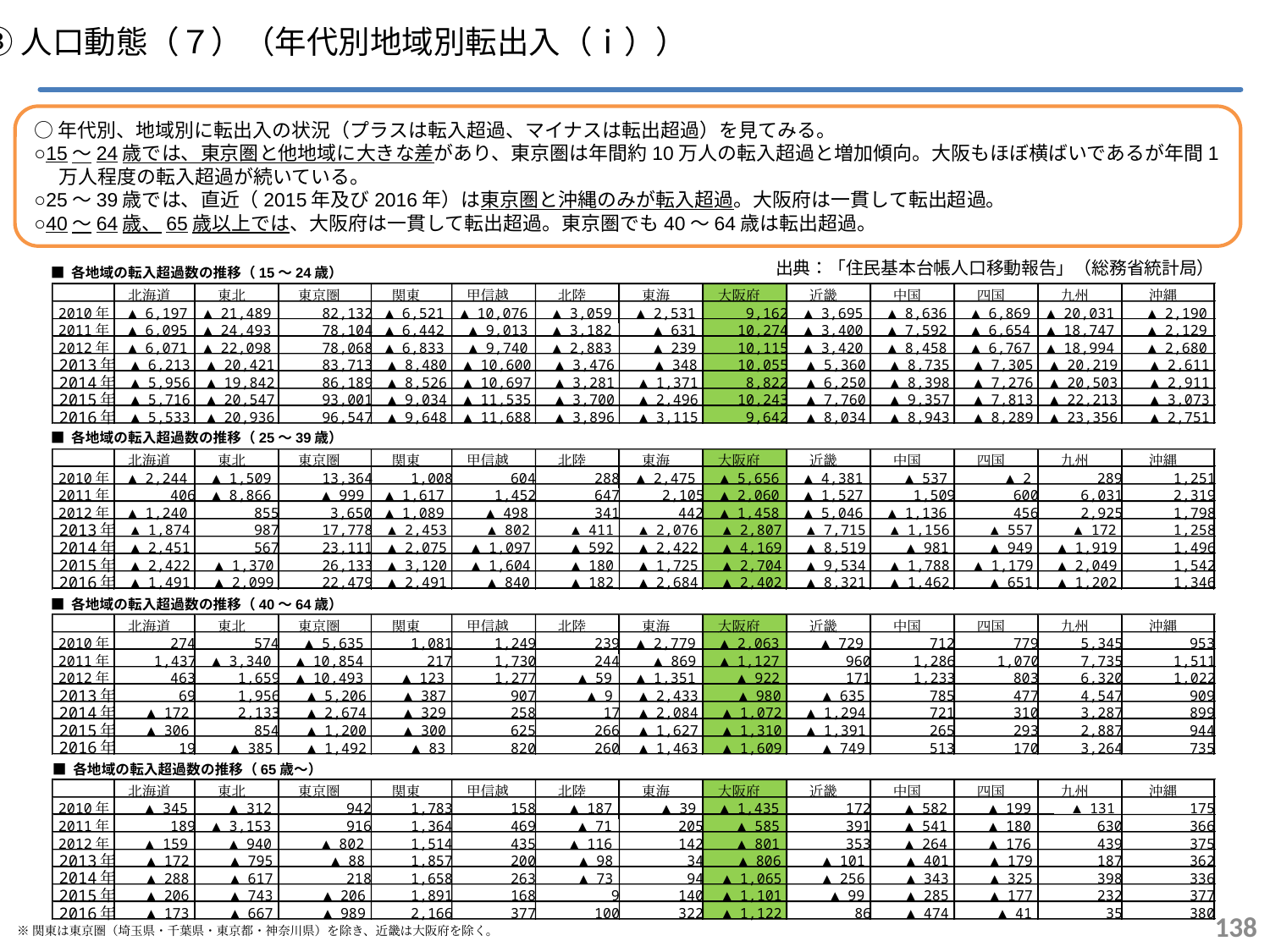

③人口動態（７）（年代別地域別転出入（ⅰ））
○年代別、地域別に転出入の状況（プラスは転入超過、マイナスは転出超過）を見てみる。
○15～24歳では、東京圏と他地域に大きな差があり、東京圏は年間約10万人の転入超過と増加傾向。大阪もほぼ横ばいであるが年間1万人程度の転入超過が続いている。
○25～39歳では、直近（2015年及び2016年）は東京圏と沖縄のみが転入超過。大阪府は一貫して転出超過。
○40～64歳、65歳以上では、大阪府は一貫して転出超過。東京圏でも40～64歳は転出超過。
出典：「住民基本台帳人口移動報告」（総務省統計局）
■ 各地域の転入超過数の推移（15～24歳）

北海道
東北
東京圏
関東
甲信越
北陸
東海
大阪府
近畿
中国
四国
九州
沖縄
2010年
▲ 6,197
▲ 21,489
82,132
▲ 6,521
▲ 10,076
▲ 3,059
▲ 2,531
9,162
▲ 3,695
▲ 8,636
▲ 6,869
▲ 20,031
▲ 2,190
2011年
▲ 6,095
▲ 24,493
78,104
▲ 6,442
▲ 9,013
▲ 3,182
▲ 631
10,274
▲ 3,400
▲ 7,592
▲ 6,654
▲ 18,747
▲ 2,129
2012年
▲ 6,071
▲ 22,098
78,068
▲ 6,833
▲ 9,740
▲ 2,883
▲ 239
10,115
▲ 3,420
▲ 8,458
▲ 6,767
▲ 18,994
▲ 2,680
2013年
▲ 6,213
▲ 20,421
83,713
▲ 8,480
▲ 10,600
▲ 3,476
▲ 348
10,055
▲ 5,360
▲ 8,735
▲ 7,305
▲ 20,219
▲ 2,611
2014年
▲ 5,956
▲ 19,842
86,189
▲ 8,526
▲ 10,697
▲ 3,281
▲ 1,371
8,822
▲ 6,250
▲ 8,398
▲ 7,276
▲ 20,503
▲ 2,911
2015年
▲ 5,716
▲ 20,547
93,001
▲ 9,034
▲ 11,535
▲ 3,700
▲ 2,496
10,243
▲ 7,760
▲ 9,357
▲ 7,813
▲ 22,213
▲ 3,073
2016年
▲ 5,533
▲ 20,936
96,547
▲ 9,648
▲ 11,688
▲ 3,896
▲ 3,115
9,642
▲ 8,034
▲ 8,943
▲ 8,289
▲ 23,356
▲ 2,751
■ 各地域の転入超過数の推移（25～39歳）

北海道
東北
東京圏
関東
甲信越
北陸
東海
大阪府
近畿
中国
四国
九州
沖縄
2010年
▲ 2,244
▲ 1,509
13,364
1,008
604
288
▲ 2,475
▲ 5,656
▲ 4,381
▲ 537
▲ 2
289
1,251
2011年
406
▲ 8,866
▲ 999
▲ 1,617
1,452
647
2,105
▲ 2,060
▲ 1,527
1,509
600
6,031
2,319
2012年
▲ 1,240
855
3,650
▲ 1,089
▲ 498
341
442
▲ 1,458
▲ 5,046
▲ 1,136
456
2,925
1,798
2013年
▲ 1,874
987
17,778
▲ 2,453
▲ 802
▲ 411
▲ 2,076
▲ 2,807
▲ 7,715
▲ 1,156
▲ 557
▲ 172
1,258
2014年
▲ 2,451
567
23,111
▲ 2,075
▲ 1,097
▲ 592
▲ 2,422
▲ 4,169
▲ 8,519
▲ 981
▲ 949
▲ 1,919
1,496

1,857
200
▲ 98
34
▲ 806
▲ 101
▲ 401
▲ 179
187
362
2014年
▲ 288
▲ 617
218
1,658
263
▲ 73
94
▲ 1,065
▲ 256
▲ 343
▲ 325
398
336
2015年
▲ 206
▲ 743
▲ 206
1,891
168
9
140
▲ 1,101
▲ 99
▲ 285
▲ 177
232
377
2016年
▲ 173
▲ 667
▲ 989
2,166
377
100
322
▲ 1,122
86
▲ 474
▲ 41
35
380
※関東は東京圏（埼玉県・千葉県・東京都・神奈川県）を除き、近畿は大阪府を除く。

2015年
▲ 2,422
▲ 1,370
26,133
▲ 3,120
▲ 1,604
▲ 180
▲ 1,725
▲ 2,704
▲ 9,534
▲ 1,788
▲ 1,179
▲ 2,049
1,542
2016年
▲ 1,491
▲ 2,099
22,479
▲ 2,491
▲ 840
▲ 182
▲ 2,684
▲ 2,402
▲ 8,321
▲ 1,462
▲ 651
▲ 1,202
1,346
■ 各地域の転入超過数の推移（40～64歳）
北海道
東北
東京圏
関東
甲信越
北陸
東海
大阪府
近畿
中国
四国
九州
沖縄
2010年
274
574
▲ 5,635
1,081
1,249
239
▲ 2,779
▲ 2,063
▲ 729
712
779
5,345
953
2011年
1,437
▲ 3,340
▲ 10,854
217
1,730
244
▲ 869
▲ 1,127
960
1,286
1,070
7,735
1,511
2012年
463
1,659
▲ 10,493
▲ 123
1,277
▲ 59
▲ 1,351
▲ 922
171
1,233
803
6,320
1,022
2013年
69
1,956
▲ 5,206
▲ 387
907
▲ 9
▲ 2,433
▲ 980
▲ 635
785
477
4,547
909
2014年
▲ 172
2,133
▲ 2,674
▲ 329
258
17
▲ 2,084
▲ 1,072
▲ 1,294
721
310
3,287
899
2015年
▲ 306
854
▲ 1,200
▲ 300
625
266
▲ 1,627
▲ 1,310
▲ 1,391
265
293
2,887
944
2016年
19
▲ 385
▲ 1,492
▲ 83
820
260
▲ 1,463
▲ 1,609
▲ 749
513
170
3,264
735
■ 各地域の転入超過数の推移（65歳～）
北海道
東北
東京圏
関東
甲信越
北陸
東海
大阪府
近畿
中国
四国
九州
沖縄
2010年
▲ 345
▲ 312
942
1,783
158
▲ 187
▲ 39
▲ 1,435
172
▲ 582
▲ 199
▲ 131
175
2011年
189
▲ 3,153
916
1,364
469
▲ 71
205
▲ 585
391
▲ 541
▲ 180
630
366
2012年
▲ 159
▲ 940
▲ 802
1,514
435
▲ 116
142
▲ 801
353
▲ 264
▲ 176
439
375
2013年
▲ 172
▲ 795
▲ 88

138